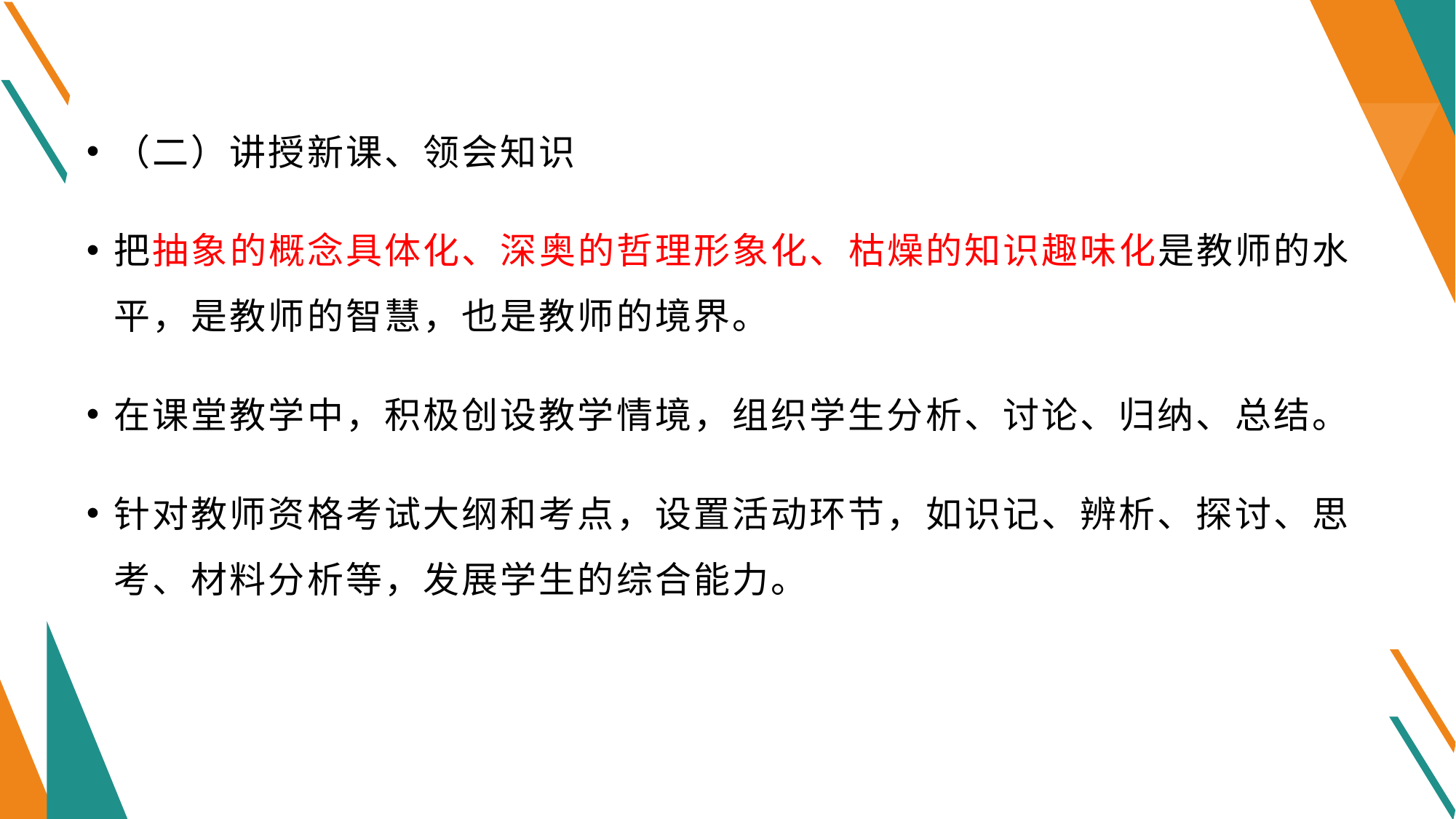

（二）讲授新课、领会知识
把抽象的概念具体化、深奥的哲理形象化、枯燥的知识趣味化是教师的水平，是教师的智慧，也是教师的境界。
在课堂教学中，积极创设教学情境，组织学生分析、讨论、归纳、总结。
针对教师资格考试大纲和考点，设置活动环节，如识记、辨析、探讨、思考、材料分析等，发展学生的综合能力。